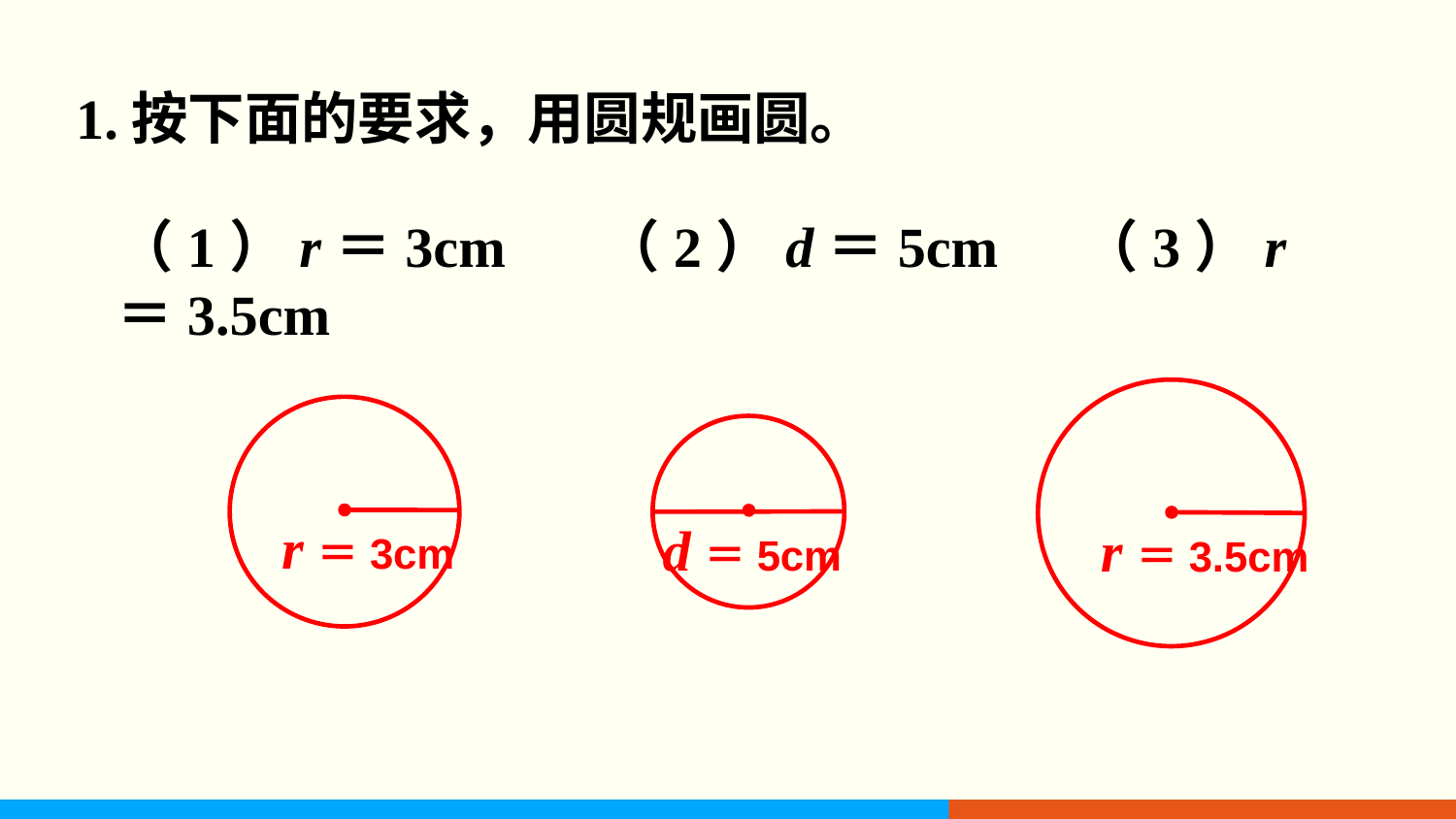

1.按下面的要求，用圆规画圆。
（1）r＝3cm      （2）d＝5cm     （3）r＝3.5cm

r＝3.5cm

r＝3cm

d＝5cm